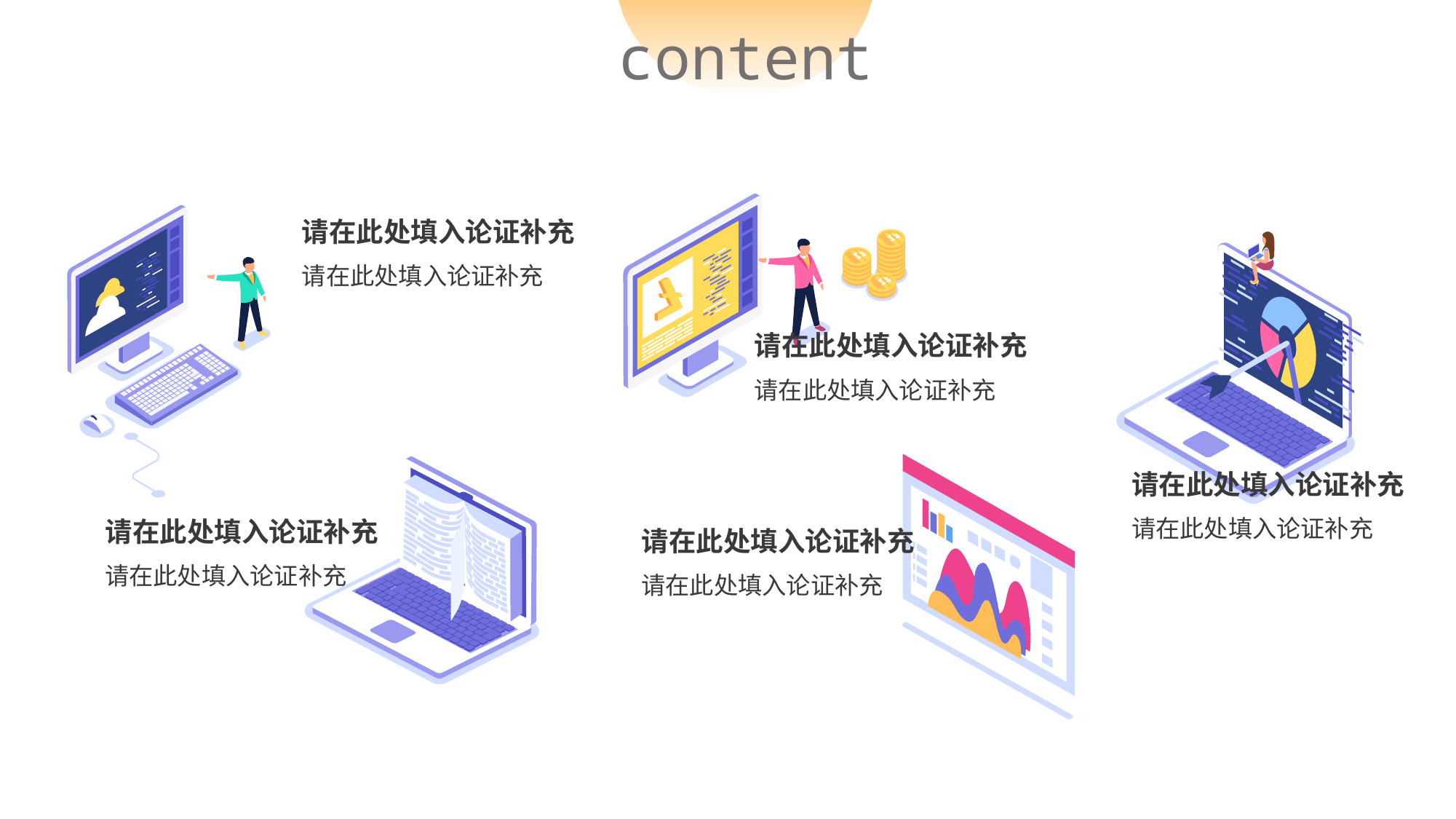

content

请在此处填入论证补充

请在此处填入论证补充
请在此处填入论证补充
请在此处填入论证补充

请在此处填入论证补充
请在此处填入论证补充
请在此处填入论证补充
请在此处填入论证补充
请在此处填入论证补充
请在此处填入论证补充